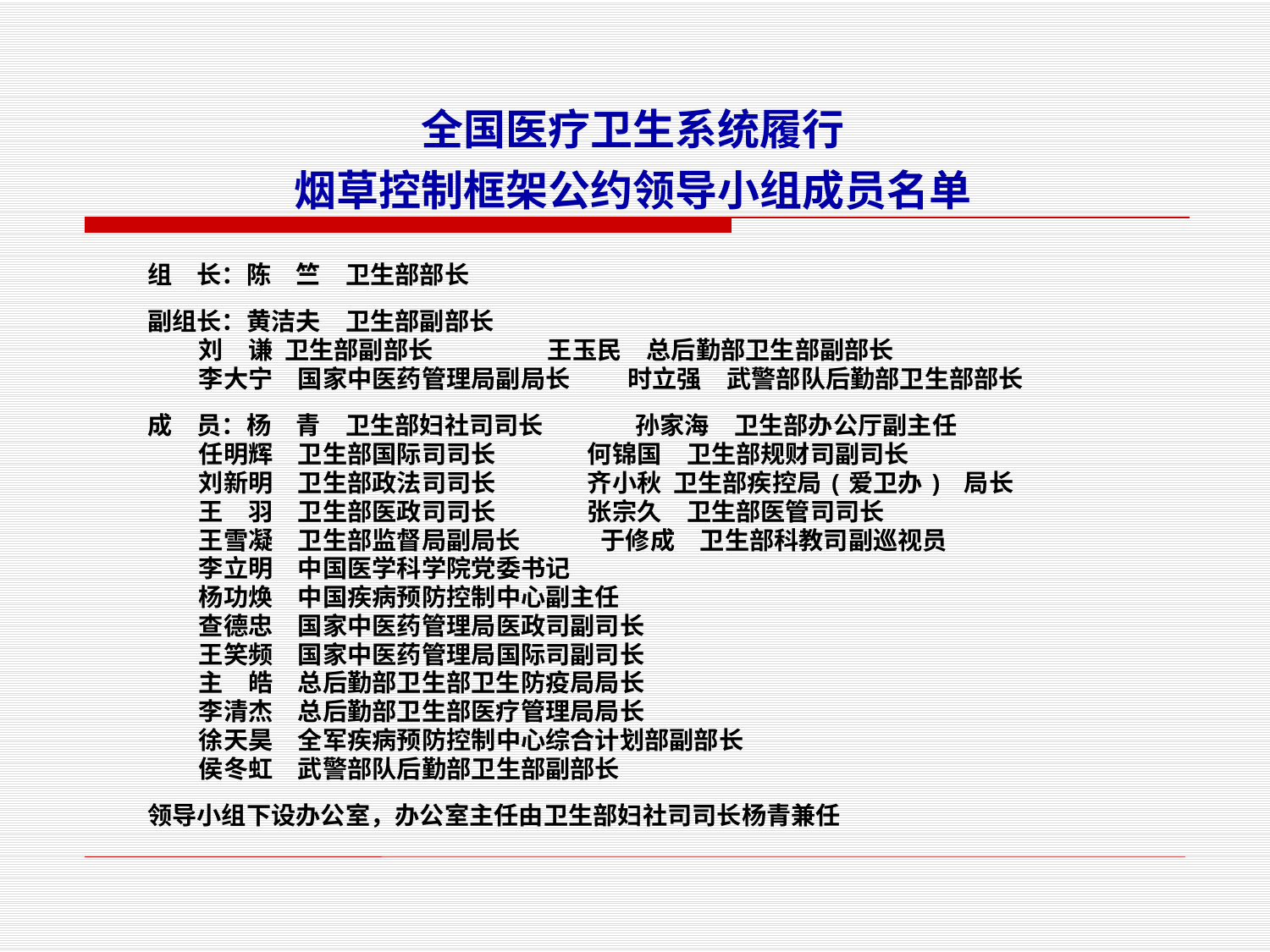

全国医疗卫生系统履行
烟草控制框架公约领导小组成员名单
组　长：陈　竺　卫生部部长

副组长：黄洁夫　卫生部副部长
        刘　谦  卫生部副部长                    王玉民　总后勤部卫生部副部长
        李大宁　国家中医药管理局副局长          时立强　武警部队后勤部卫生部部长

成　员：杨　青　卫生部妇社司司长                孙家海　卫生部办公厅副主任
        任明辉　卫生部国际司司长                何锦国　卫生部规财司副司长
        刘新明　卫生部政法司司长                齐小秋  卫生部疾控局(爱卫办) 局长
        王　羽　卫生部医政司司长                张宗久　卫生部医管司司长
        王雪凝　卫生部监督局副局长              于修成　卫生部科教司副巡视员
        李立明　中国医学科学院党委书记
        杨功焕　中国疾病预防控制中心副主任
        查德忠　国家中医药管理局医政司副司长
        王笑频　国家中医药管理局国际司副司长
        主　皓　总后勤部卫生部卫生防疫局局长
        李清杰　总后勤部卫生部医疗管理局局长
        徐天昊　全军疾病预防控制中心综合计划部副部长
        侯冬虹　武警部队后勤部卫生部副部长

领导小组下设办公室，办公室主任由卫生部妇社司司长杨青兼任